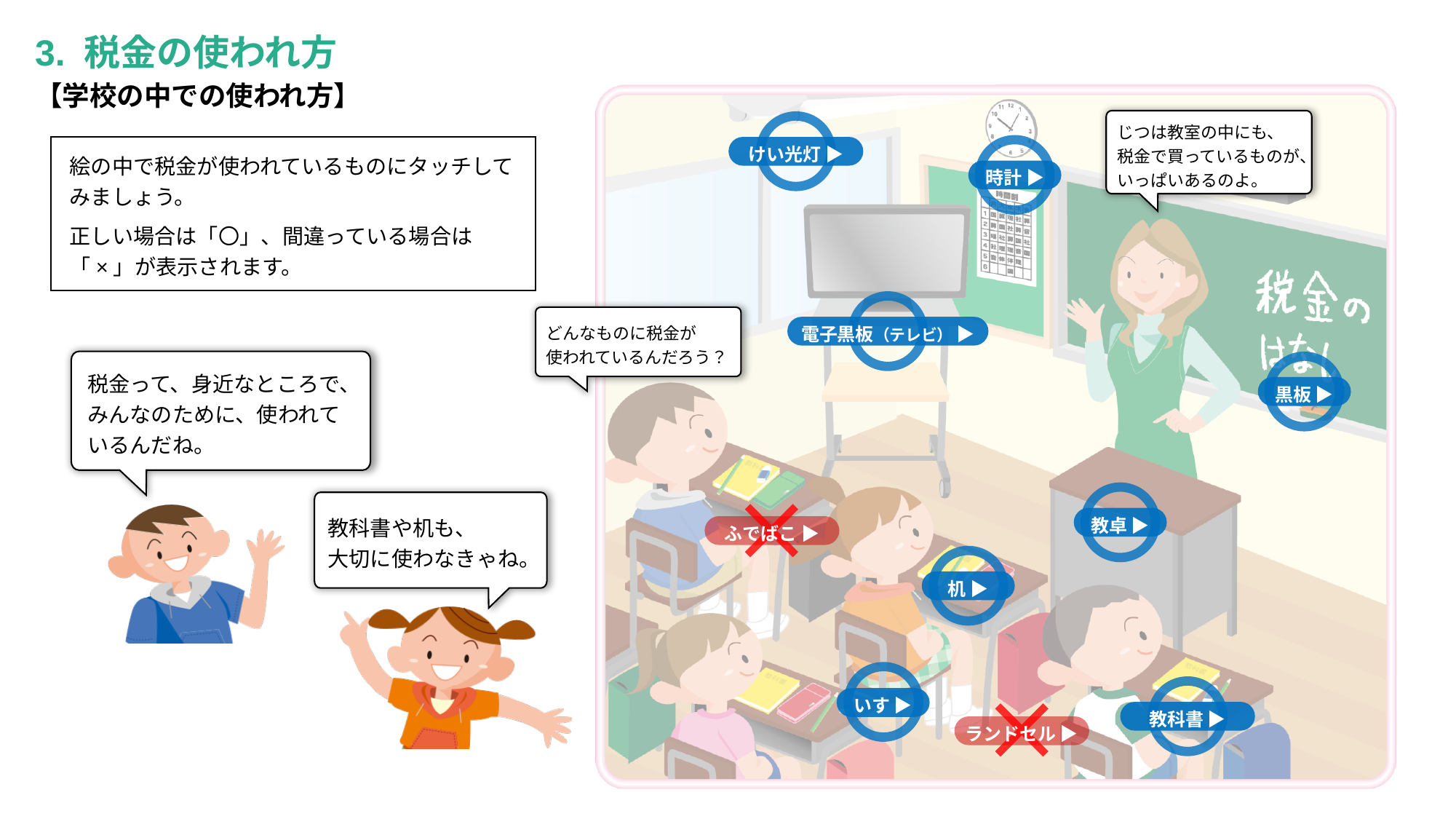

じつは教室の中にも、
税金で買っているものが、
いっぱいあるのよ。
けい光灯 ▶

時計 ▶

電子黒板（テレビ） ▶
どんなものに税金が
使われているんだろう？

黒板 ▶

教卓 ▶

ふでばこ ▶

机 ▶

いす ▶

教科書 ▶

ランドセル ▶